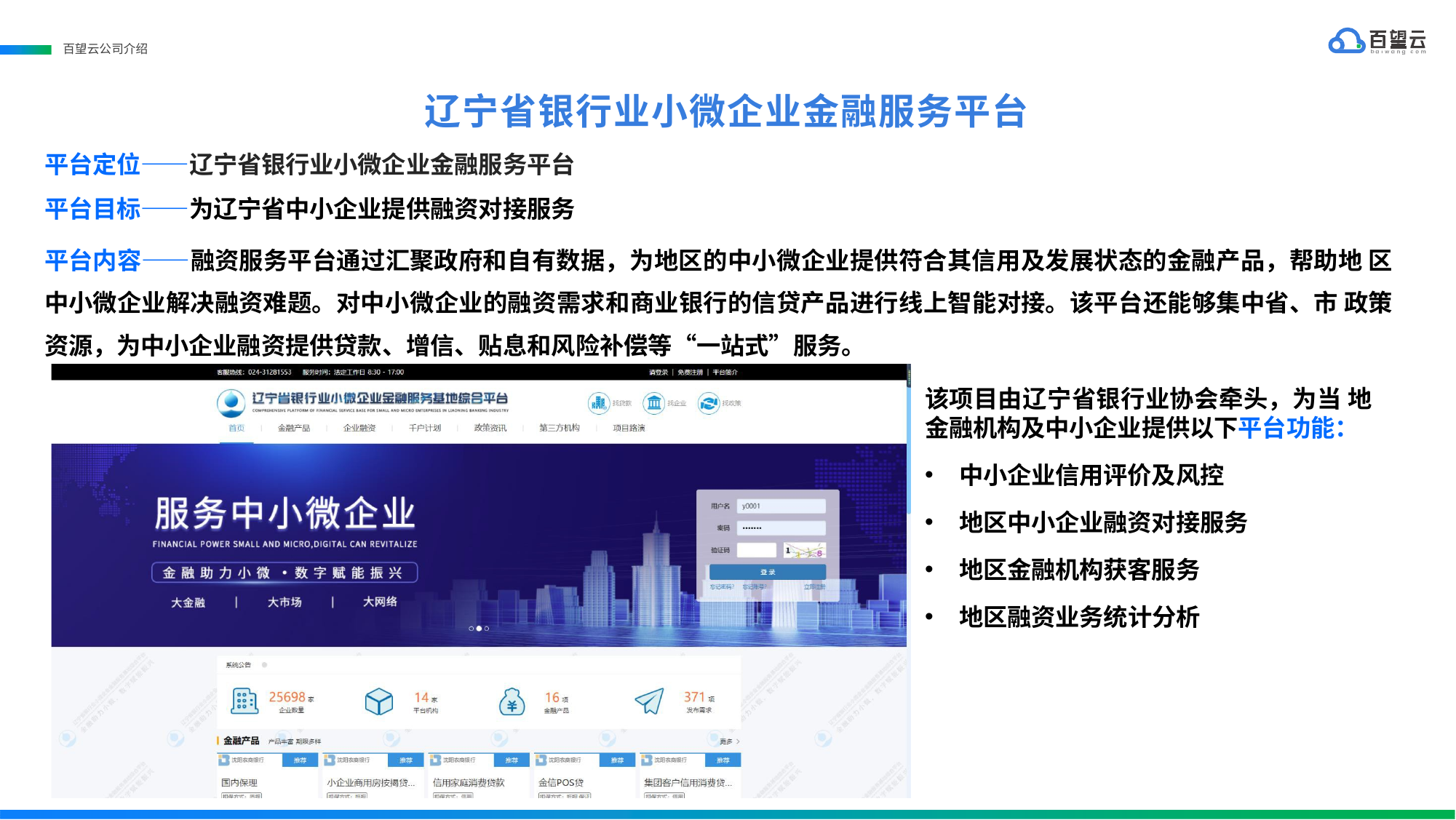

百望云公司介绍

# 辽宁省银行业小微企业金融服务平台
平台定位——辽宁省银行业小微企业金融服务平台
平台目标——为辽宁省中小企业提供融资对接服务
平台内容——融资服务平台通过汇聚政府和自有数据，为地区的中小微企业提供符合其信用及发展状态的金融产品，帮助地 区中小微企业解决融资难题。对中小微企业的融资需求和商业银行的信贷产品进行线上智能对接。该平台还能够集中省、市 政策资源，为中小企业融资提供贷款、增信、贴息和风险补偿等“一站式”服务。

该项目由辽宁省银行业协会牵头，为当 地金融机构及中小企业提供以下平台功能：
中小企业信用评价及风控
地区中小企业融资对接服务
地区金融机构获客服务
地区融资业务统计分析